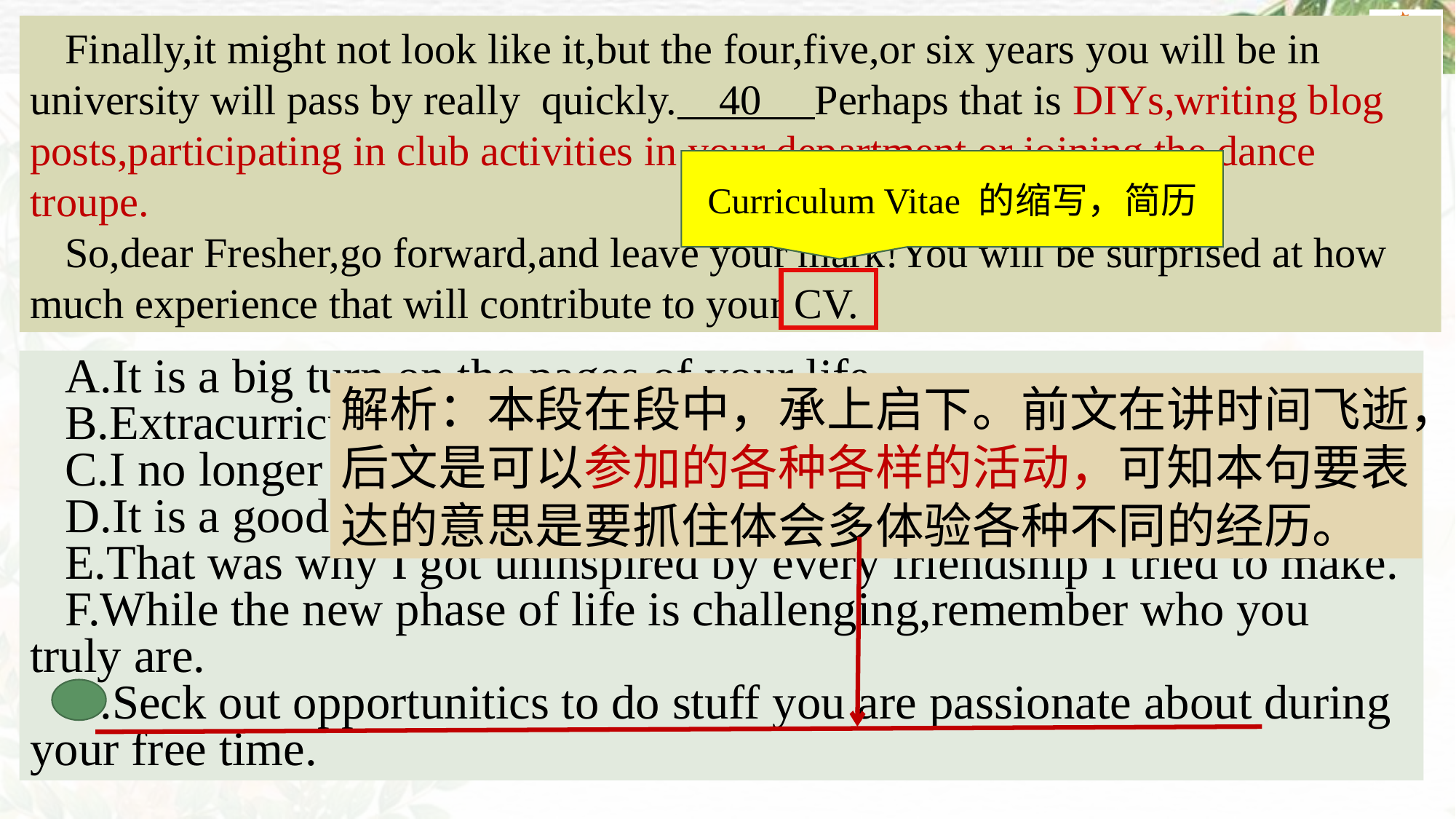

Finally,it might not look like it,but the four,five,or six years you will be in university will pass by really  quickly.    40     Perhaps that is DIYs,writing blog posts,participating in club activities in your department,or joining the dance troupe.
So,dear Fresher,go forward,and leave your mark!You will be surprised at how much experience that will contribute to your CV.
Curriculum Vitae 的缩写，简历

A.It is a big turn on the pages of your life.
B.Extracurricular activities build confidence.
C.I no longer struggle too hard to fit square pegs into round holes.
D.It is a good idea for you to make friends with like-minded people.
E.That was why I got uninspired by every friendship I tried to make.
F.While the new phase of life is challenging,remember who you truly are.
G.Seck out opportunitics to do stuff you are passionate about during your free time.
解析：本段在段中，承上启下。前文在讲时间飞逝，后文是可以参加的各种各样的活动，可知本句要表达的意思是要抓住体会多体验各种不同的经历。